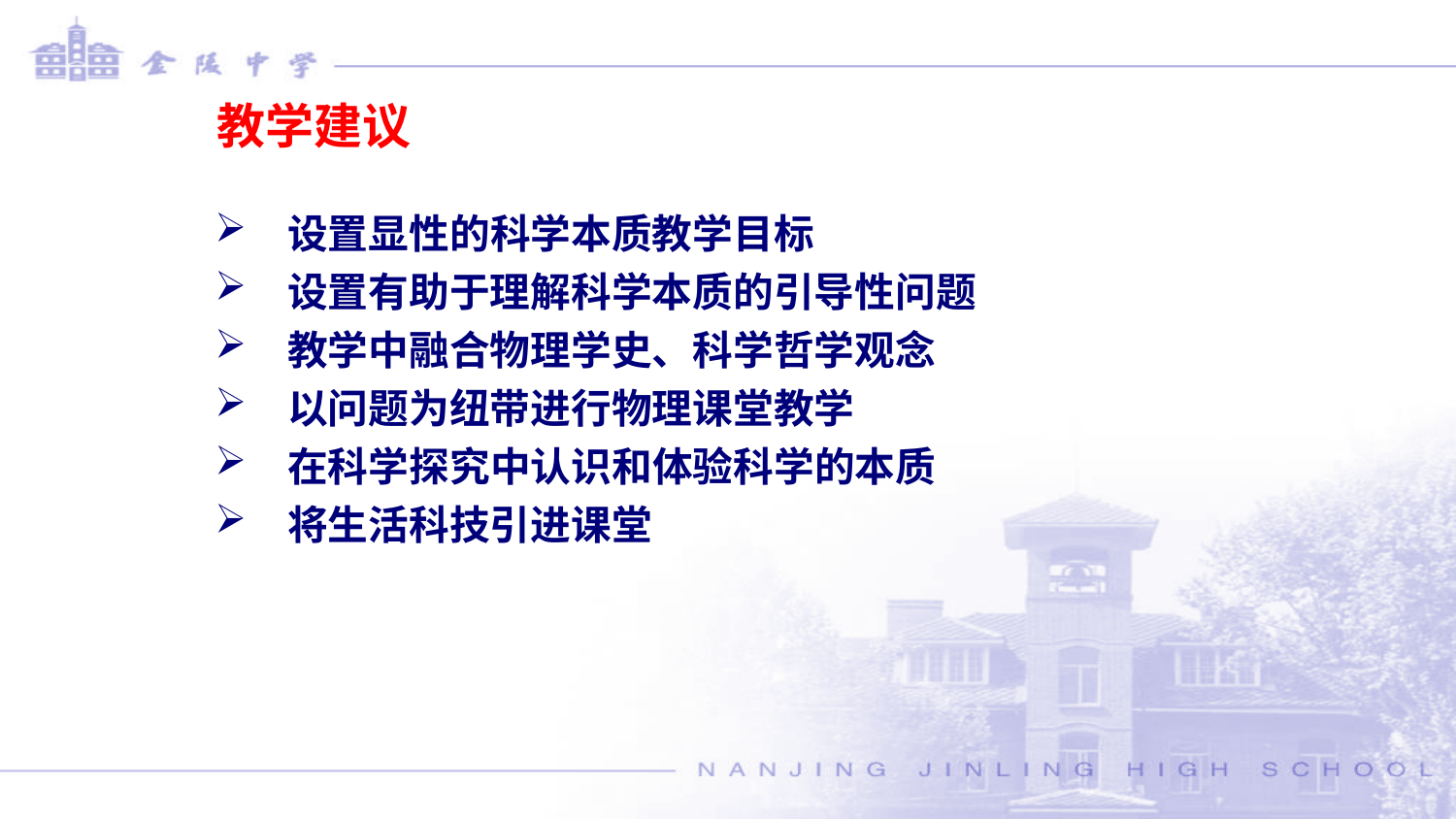

教学建议
设置显性的科学本质教学目标
设置有助于理解科学本质的引导性问题
教学中融合物理学史、科学哲学观念
以问题为纽带进行物理课堂教学
在科学探究中认识和体验科学的本质
将生活科技引进课堂